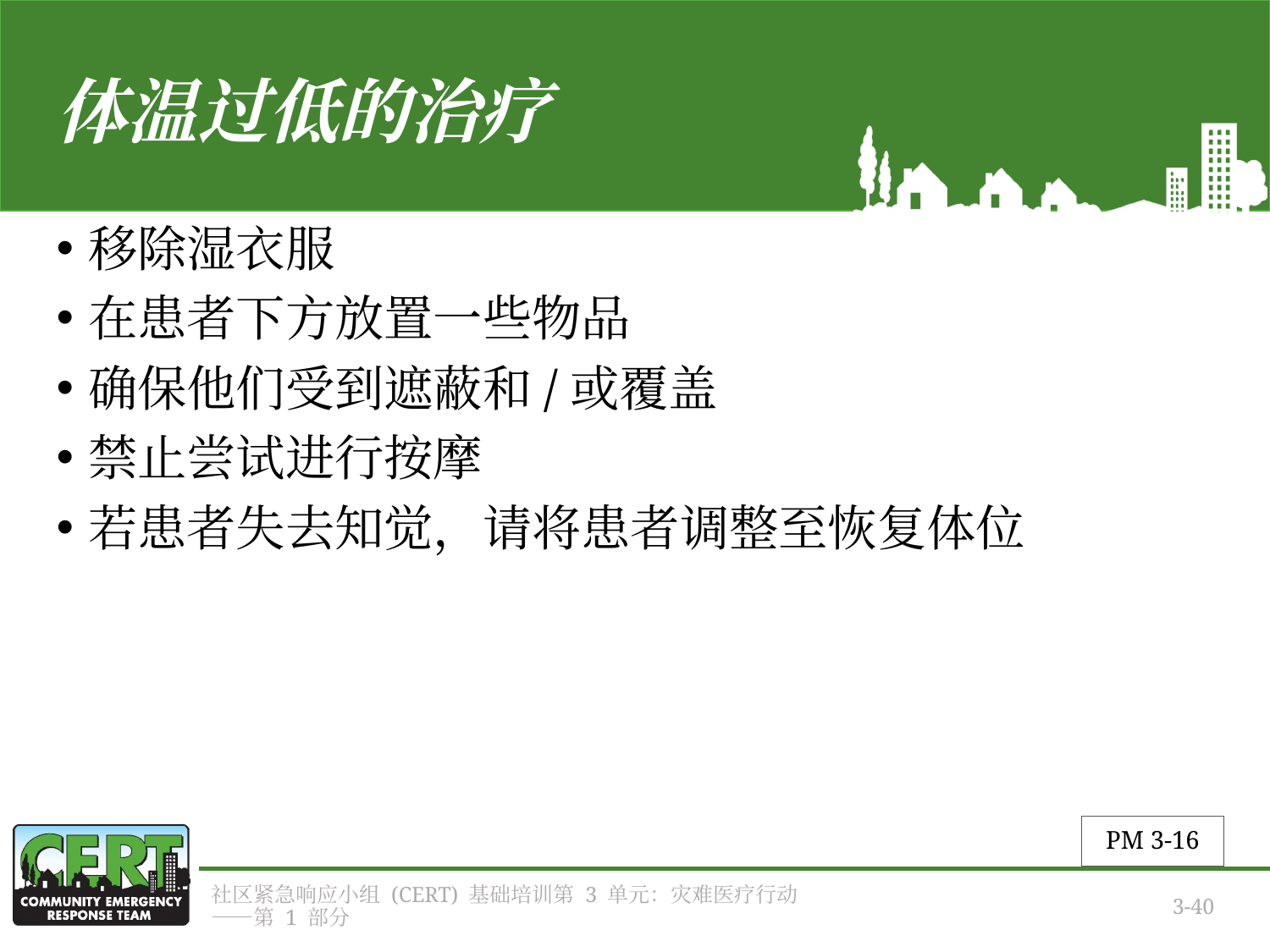

# 体温过低的治疗
移除湿衣服
在患者下方放置一些物品
确保他们受到遮蔽和/或覆盖
禁止尝试进行按摩
若患者失去知觉，请将患者调整至恢复体位
PM 3-16
社区紧急响应小组 (CERT) 基础培训第 3 单元：灾难医疗行动——第 1 部分
3-40